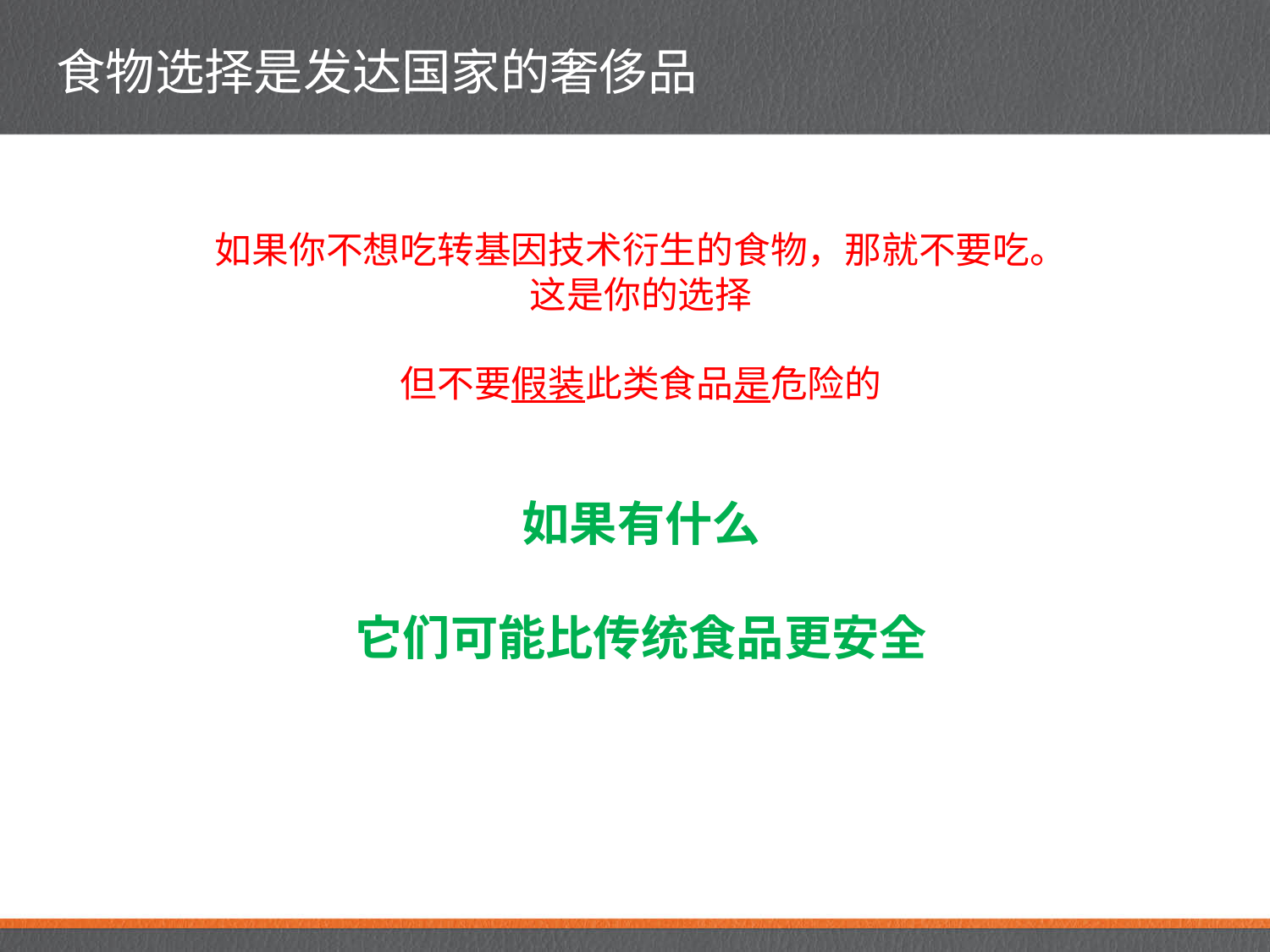

食物选择是发达国家的奢侈品
如果你不想吃转基因技术衍生的食物，那就不要吃。这是你的选择

但不要假装此类食品是危险的

如果有什么

它们可能比传统食品更安全